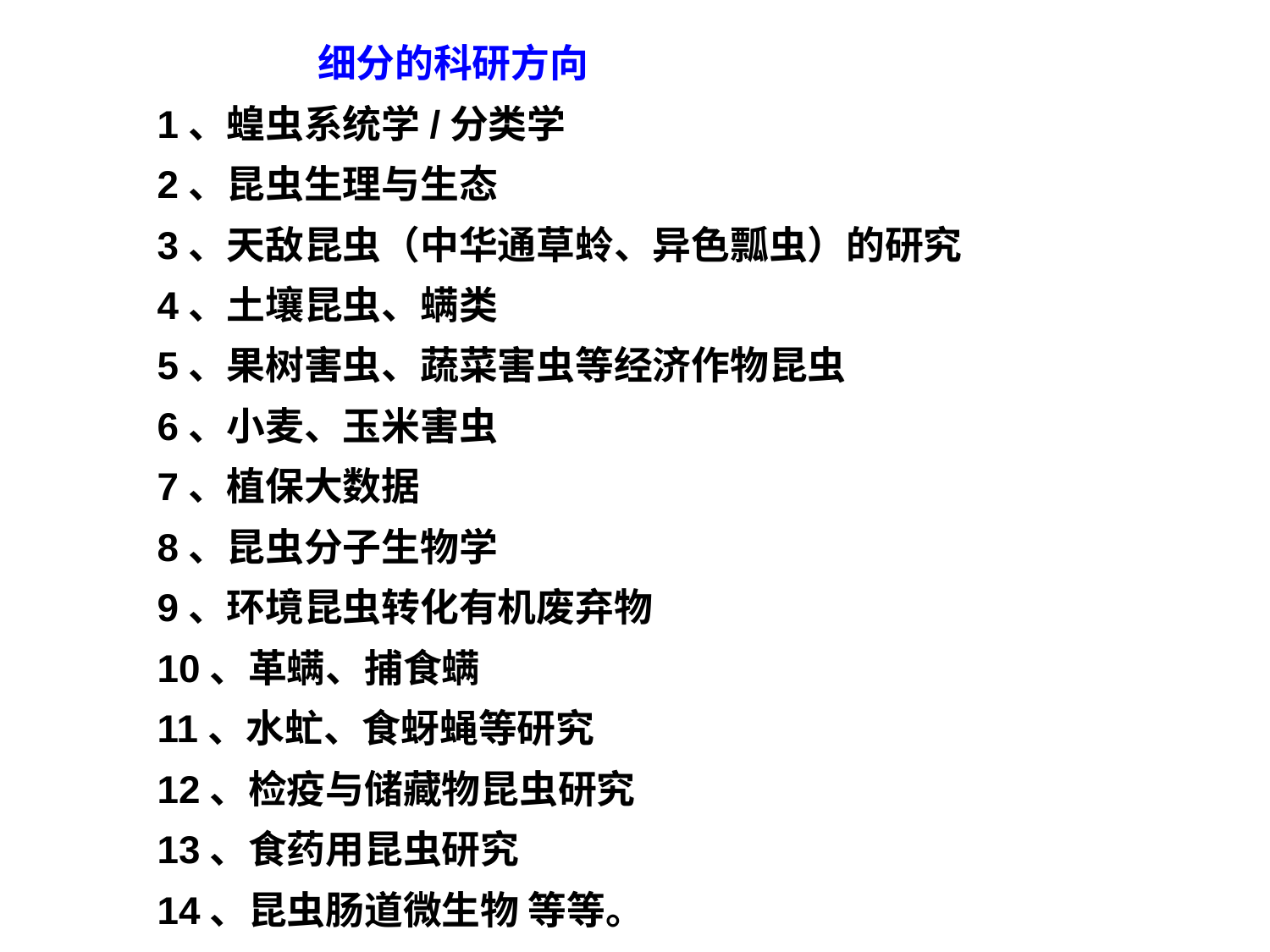

细分的科研方向
1、蝗虫系统学/分类学
2、昆虫生理与生态
3、天敌昆虫（中华通草蛉、异色瓢虫）的研究
4、土壤昆虫、螨类
5、果树害虫、蔬菜害虫等经济作物昆虫
6、小麦、玉米害虫
7、植保大数据
8、昆虫分子生物学
9、环境昆虫转化有机废弃物
10、革螨、捕食螨
11、水虻、食蚜蝇等研究
12、检疫与储藏物昆虫研究
13、食药用昆虫研究
14、昆虫肠道微生物 等等。